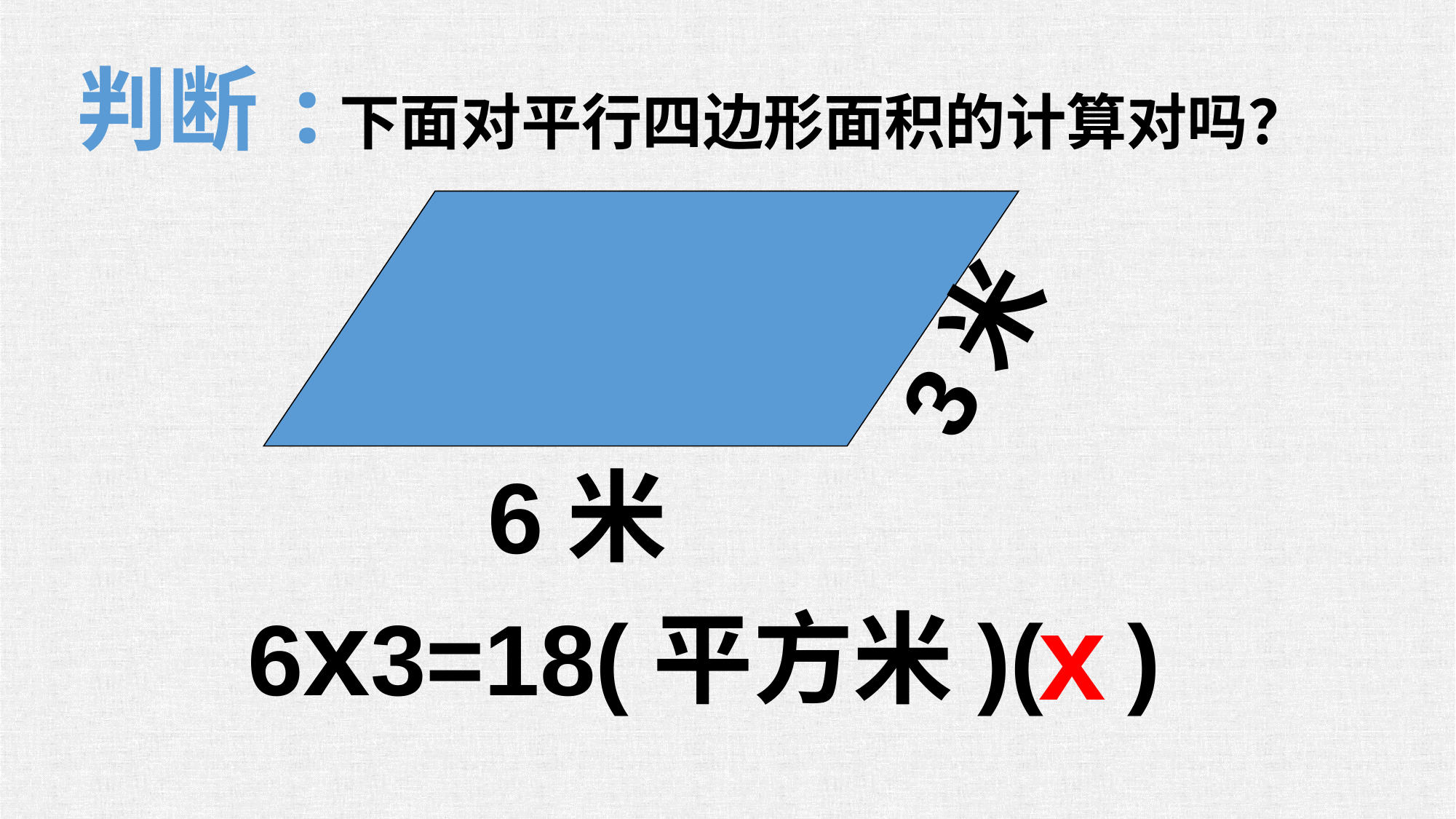

判断:

下面对平行四边形面积的计算对吗？

3米
6米
6x3=18(平方米)(   )
x